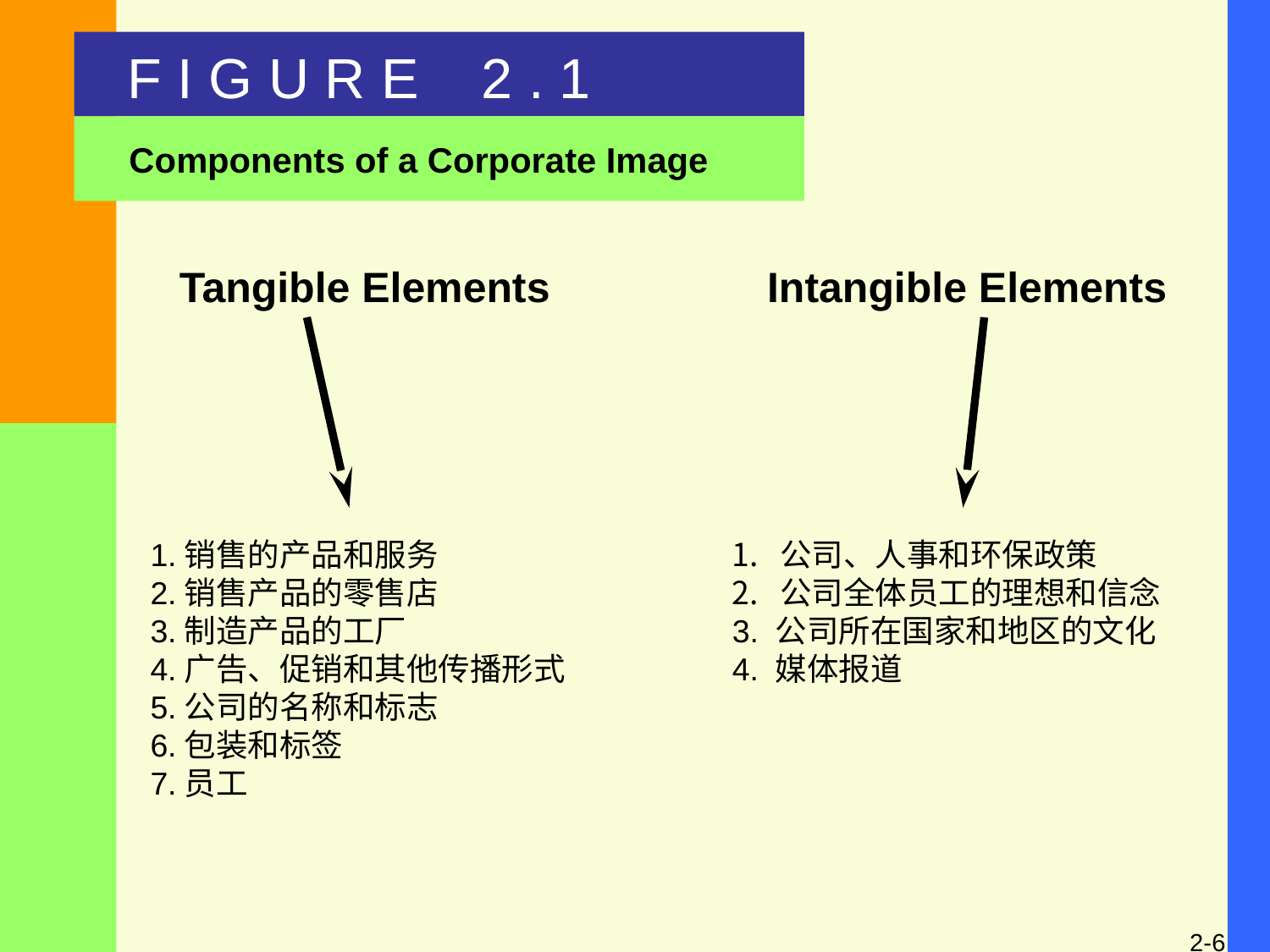

F I G U R E    2 . 1

Components of a Corporate Image
    Tangible Elements		Intangible Elements

1.销售的产品和服务
2.销售产品的零售店
3.制造产品的工厂
4.广告、促销和其他传播形式
5.公司的名称和标志
6.包装和标签
7.员工
公司、人事和环保政策
公司全体员工的理想和信念
3. 公司所在国家和地区的文化
4. 媒体报道
2-6